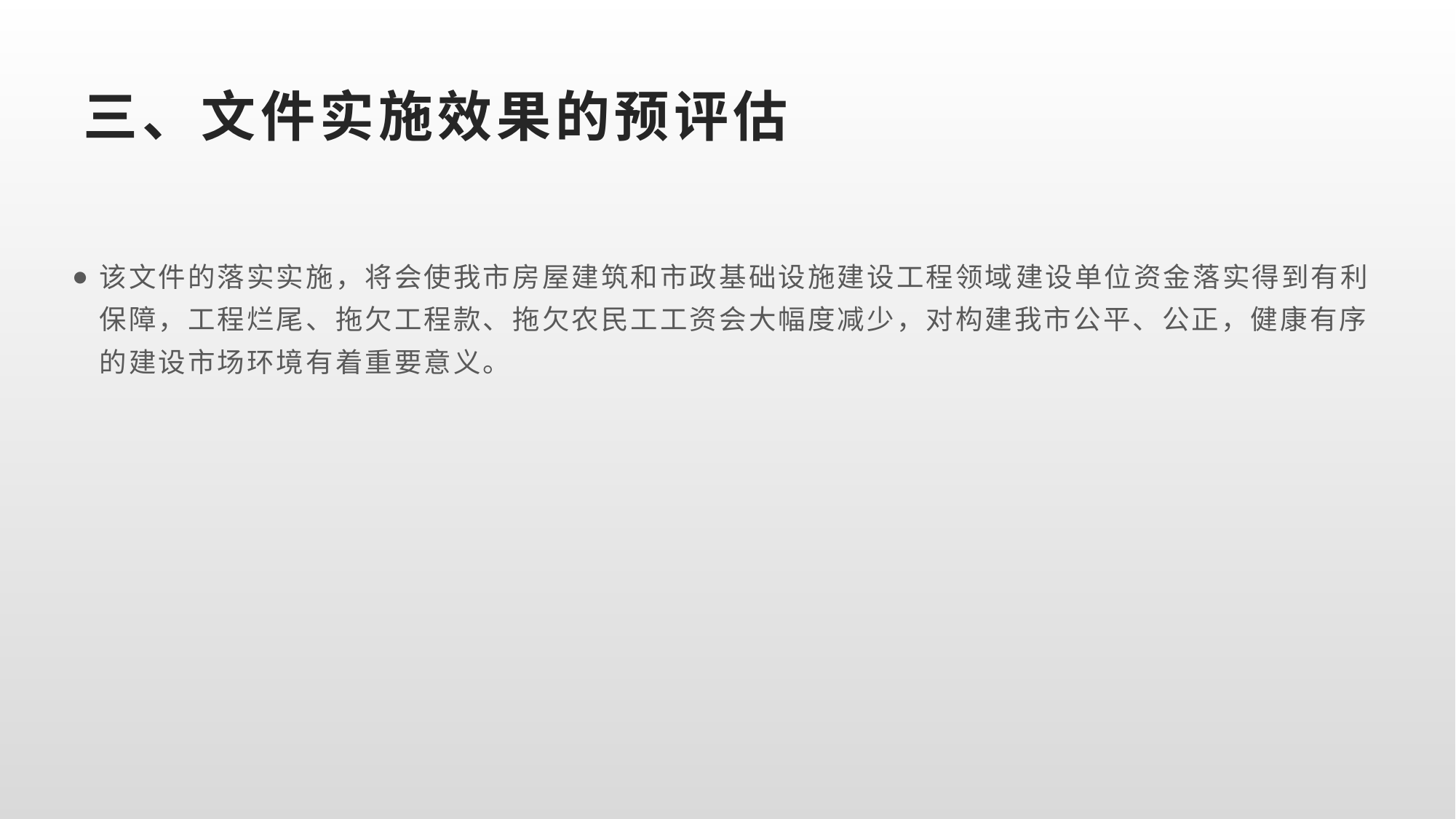

# 三、文件实施效果的预评估
该文件的落实实施，将会使我市房屋建筑和市政基础设施建设工程领域建设单位资金落实得到有利保障，工程烂尾、拖欠工程款、拖欠农民工工资会大幅度减少，对构建我市公平、公正，健康有序的建设市场环境有着重要意义。